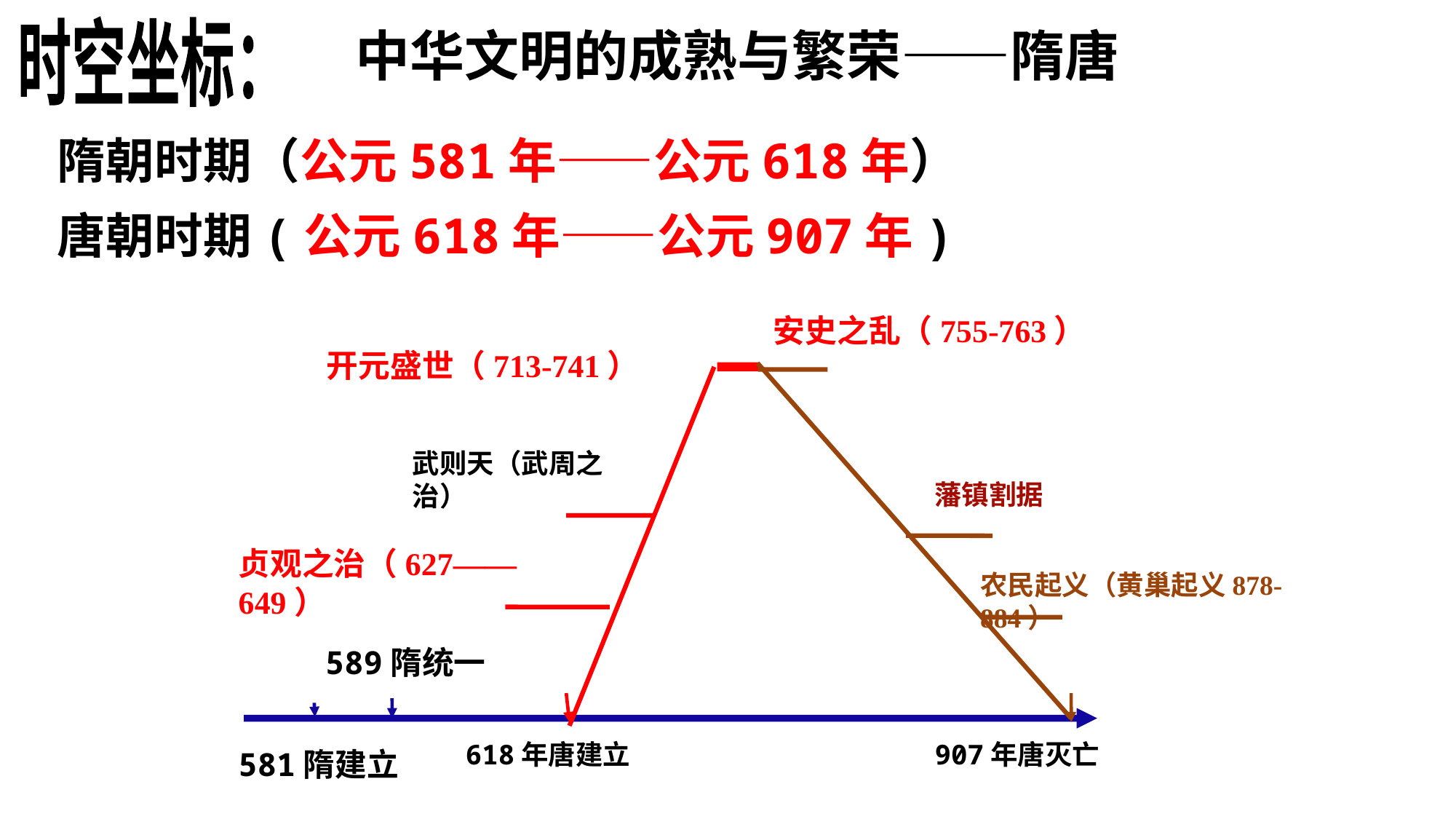

时空坐标：
中华文明的成熟与繁荣——隋唐
隋朝时期（公元581年——公元618年）
唐朝时期(公元618年——公元907年)
安史之乱（755-763）
开元盛世（713-741）

武则天（武周之治）
藩镇割据

贞观之治（627——649）
农民起义（黄巢起义878-884）

589隋统一

618年唐建立
907年唐灭亡
581隋建立